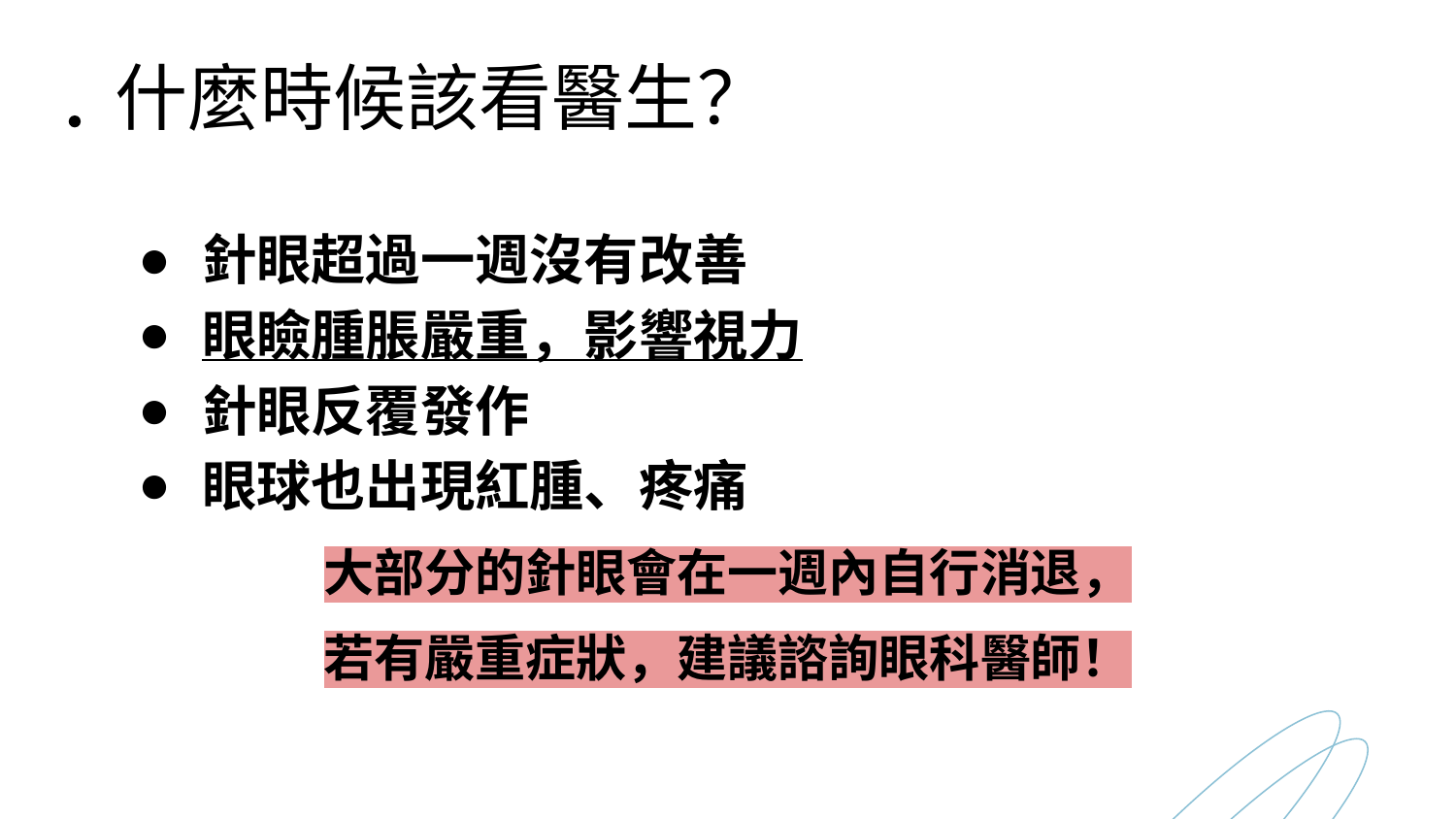

# 什麼時候該看醫生？
針眼超過一週沒有改善
眼瞼腫脹嚴重，影響視力
針眼反覆發作
眼球也出現紅腫、疼痛
大部分的針眼會在一週內自行消退，
若有嚴重症狀，建議諮詢眼科醫師！